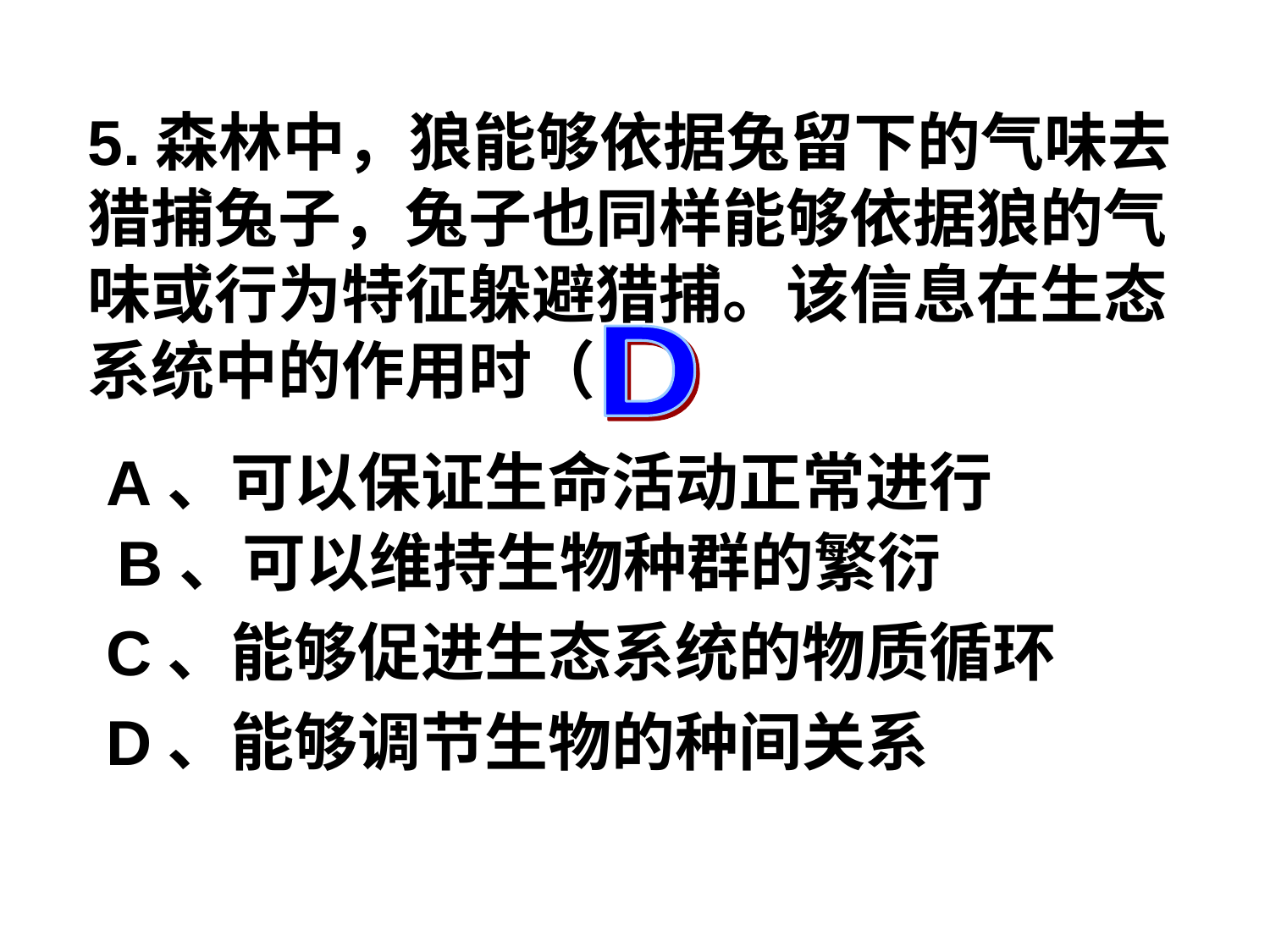

5.森林中，狼能够依据兔留下的气味去猎捕兔子，兔子也同样能够依据狼的气味或行为特征躲避猎捕。该信息在生态系统中的作用时（     ）
D
 A、可以保证生命活动正常进行
B、可以维持生物种群的繁衍
 C、能够促进生态系统的物质循环
 D、能够调节生物的种间关系